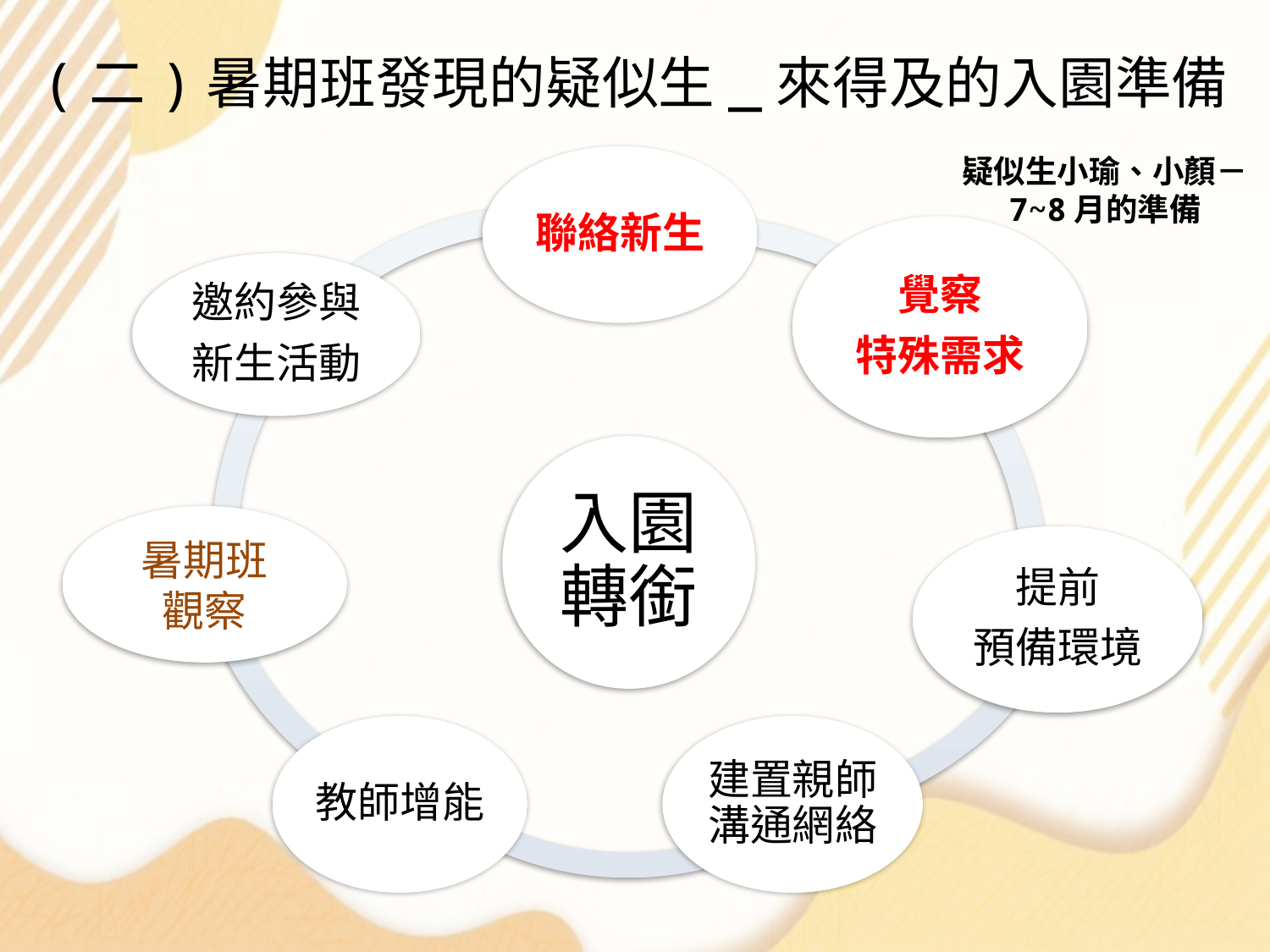

(二)暑期班發現的疑似生_來得及的入園準備
# 疑似生小瑜、小顏－ 7~8月的準備
入園轉銜
聯絡新生
覺察
特殊需求
提前
預備環境
建置親師溝通網絡
教師增能
暑期班
觀察
邀約參與
新生活動